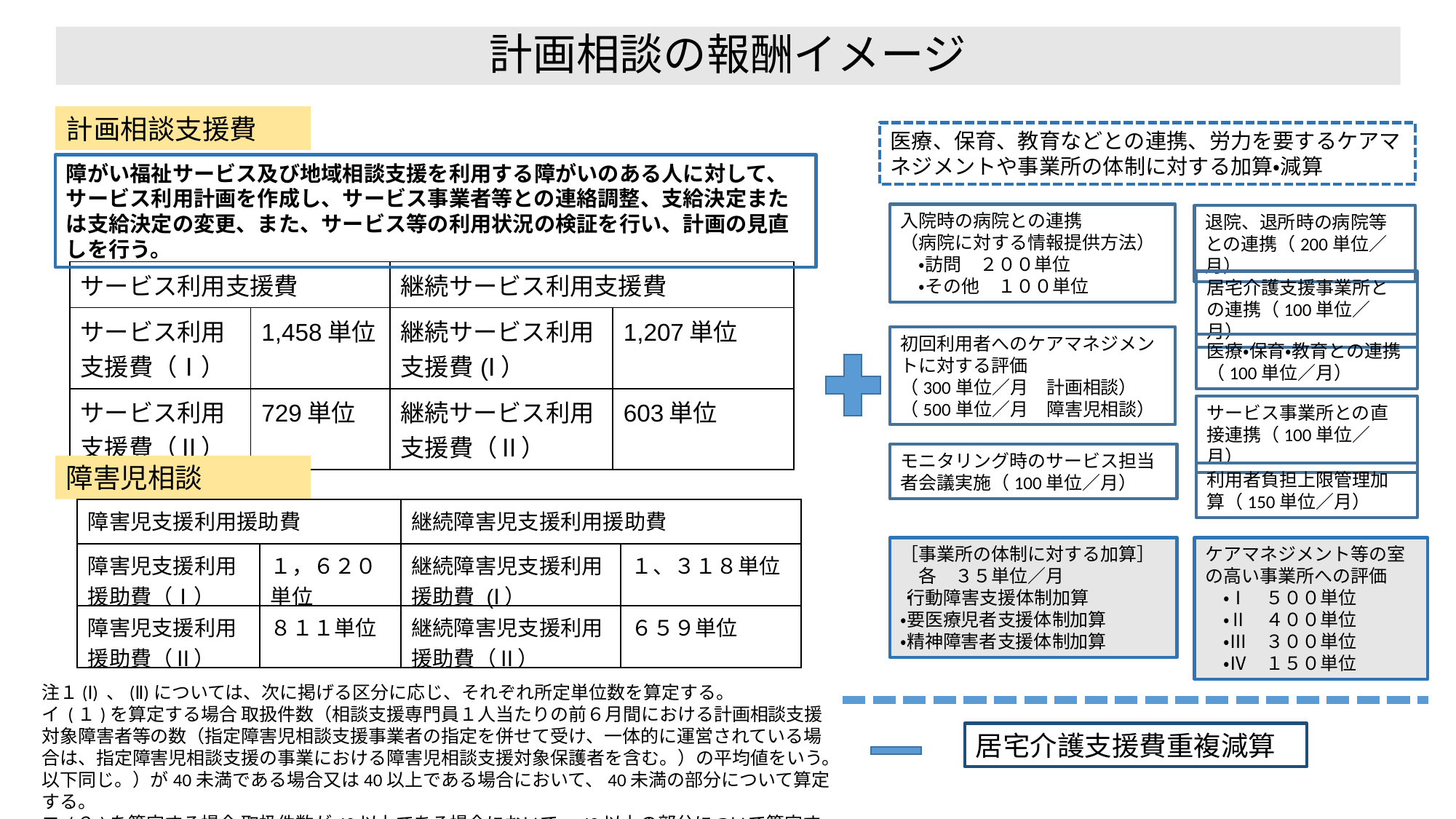

# 計画相談の報酬イメージ
計画相談支援費
医療、保育、教育などとの連携、労力を要するケアマネジメントや事業所の体制に対する加算・減算
障がい福祉サービス及び地域相談支援を利用する障がいのある人に対して、サービス利用計画を作成し、サービス事業者等との連絡調整、支給決定または支給決定の変更、また、サービス等の利用状況の検証を行い、計画の見直しを行う。
入院時の病院との連携
（病院に対する情報提供方法）
　・訪問　２００単位
　・その他　１００単位
退院、退所時の病院等との連携（200単位／月）
| サービス利用支援費 |  | 継続サービス利用支援費 |  |
| --- | --- | --- | --- |
| サービス利用支援費（Ⅰ） | 1,458単位 | 継続サービス利用支援費(Ⅰ） | 1,207単位 |
| サービス利用支援費（Ⅱ） | 729単位 | 継続サービス利用支援費（Ⅱ） | 603単位 |
居宅介護支援事業所との連携（100単位／月）
初回利用者へのケアマネジメントに対する評価
（300単位／月　計画相談）
（500単位／月　障害児相談）
医療・保育・教育との連携（100単位／月）

サービス事業所との直接連携（100単位／月）
モニタリング時のサービス担当者会議実施（100単位／月）
障害児相談
利用者負担上限管理加算（150単位／月）
| 障害児支援利用援助費 |  | 継続障害児支援利用援助費 |  |
| --- | --- | --- | --- |
| 障害児支援利用援助費（Ⅰ） | １，６２０単位 | 継続障害児支援利用援助費 (Ⅰ） | １、３１８単位 |
| 障害児支援利用援助費（Ⅱ） | ８１１単位 | 継続障害児支援利用援助費（Ⅱ） | ６５９単位 |
［事業所の体制に対する加算］　各　３５単位／月
・行動障害支援体制加算
・要医療児者支援体制加算
・精神障害者支援体制加算
ケアマネジメント等の室の高い事業所への評価
　・Ⅰ　５００単位
　・Ⅱ　４００単位
　・Ⅲ　３００単位
　・Ⅳ　１５０単位
注１(Ⅰ) 、(Ⅱ)については、次に掲げる区分に応じ、それぞれ所定単位数を算定する。
イ (１)を算定する場合 取扱件数（相談支援専門員１人当たりの前６月間における計画相談支援対象障害者等の数（指定障害児相談支援事業者の指定を併せて受け、一体的に運営されている場合は、指定障害児相談支援の事業における障害児相談支援対象保護者を含む。）の平均値をいう。以下同じ。）が40未満である場合又は40以上である場合において、40未満の部分について算定する。
ロ (２)を算定する場合 取扱件数が40以上である場合において、40以上の部分について算定する。
居宅介護支援費重複減算